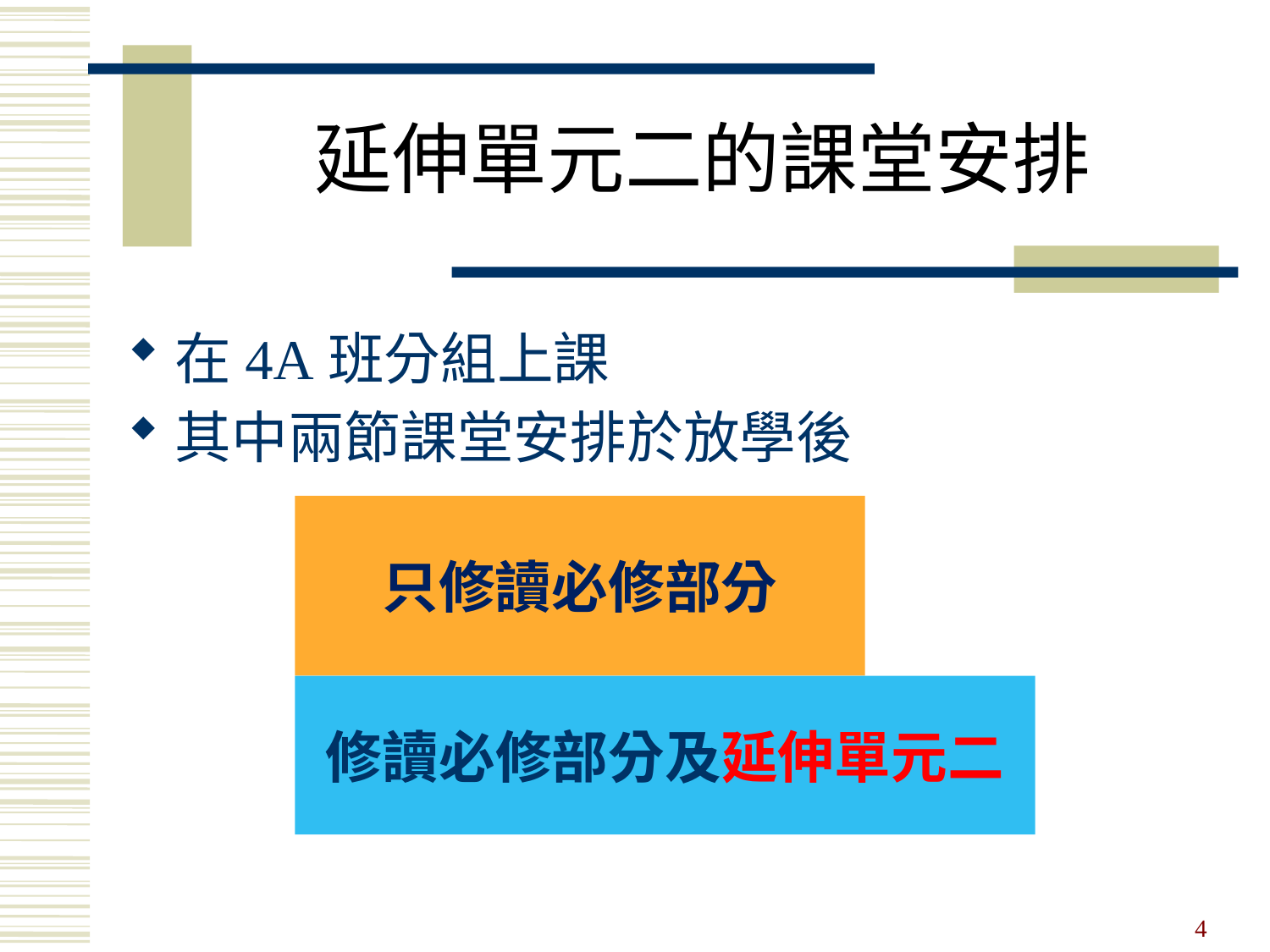

# 延伸單元二的課堂安排
在4A班分組上課
其中兩節課堂安排於放學後
只修讀必修部分
修讀必修部分及延伸單元二
4